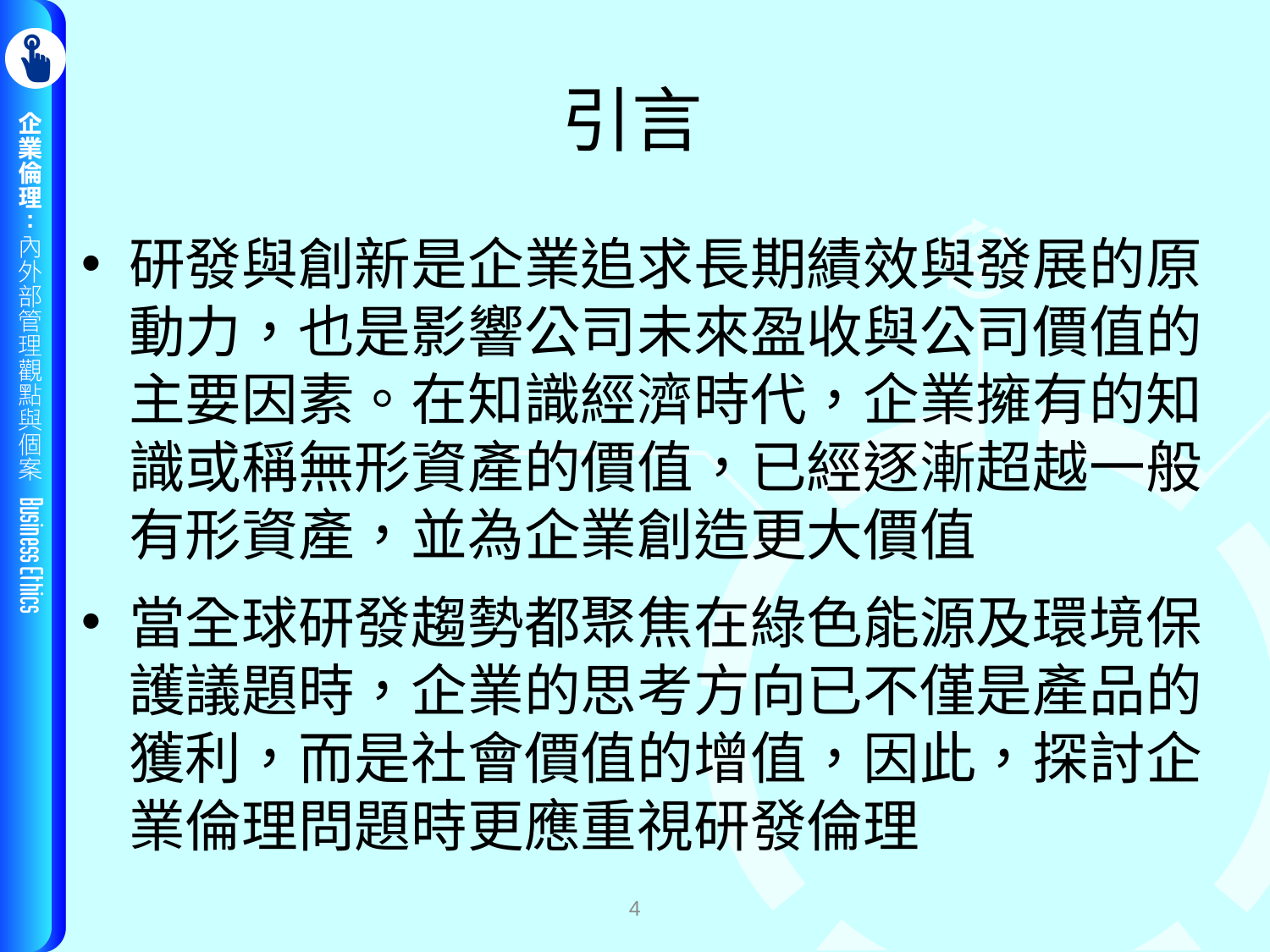

# 引言
研發與創新是企業追求長期績效與發展的原動力，也是影響公司未來盈收與公司價值的主要因素。在知識經濟時代，企業擁有的知識或稱無形資產的價值，已經逐漸超越一般有形資產，並為企業創造更大價值
當全球研發趨勢都聚焦在綠色能源及環境保護議題時，企業的思考方向已不僅是產品的獲利，而是社會價值的增值，因此，探討企業倫理問題時更應重視研發倫理
4